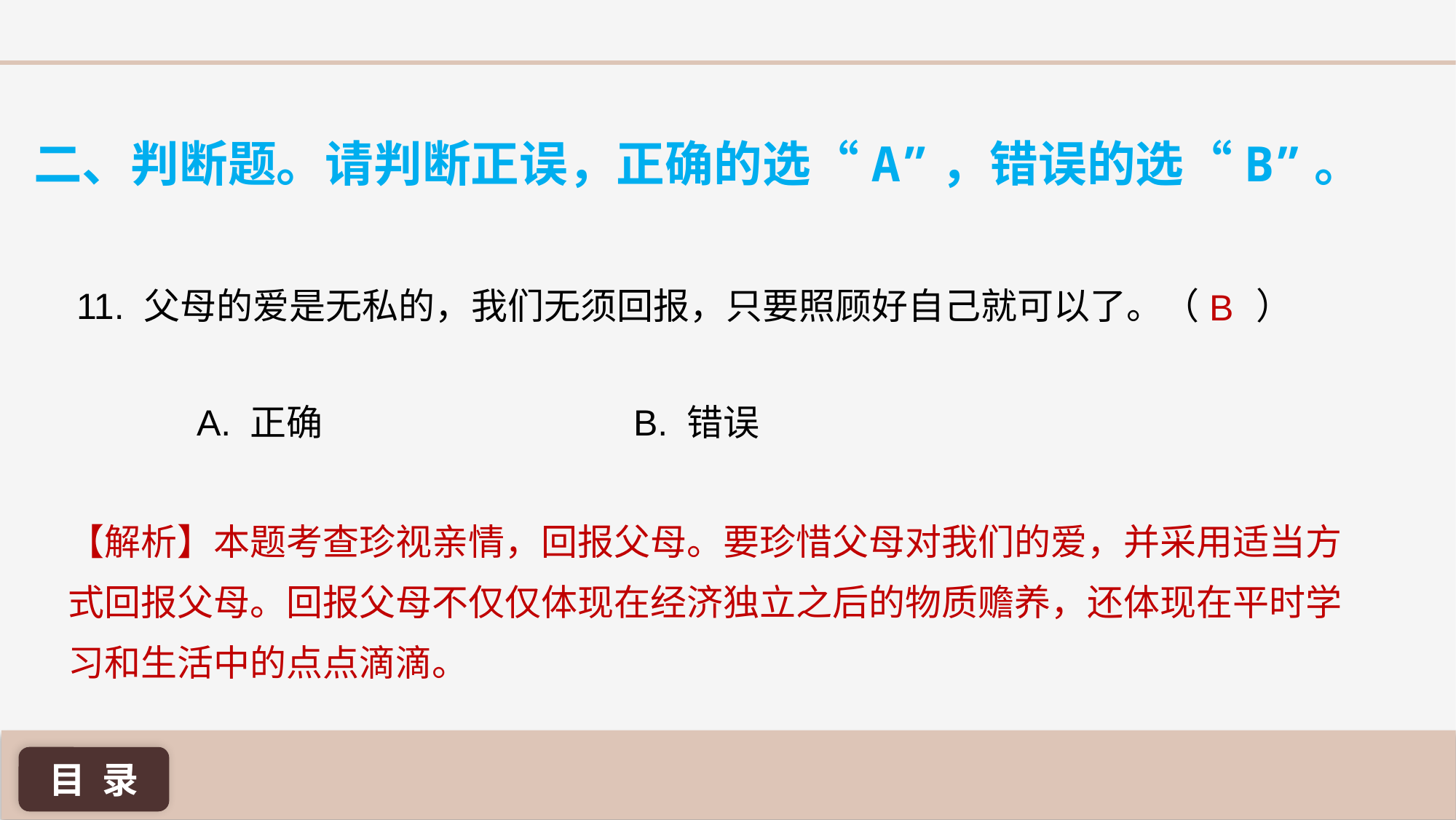

二、判断题。请判断正误，正确的选“A”，错误的选“B”。
B
11. 父母的爱是无私的，我们无须回报，只要照顾好自己就可以了。（       ）
A. 正确 			B. 错误
【解析】本题考查珍视亲情，回报父母。要珍惜父母对我们的爱，并采用适当方式回报父母。回报父母不仅仅体现在经济独立之后的物质赡养，还体现在平时学习和生活中的点点滴滴。